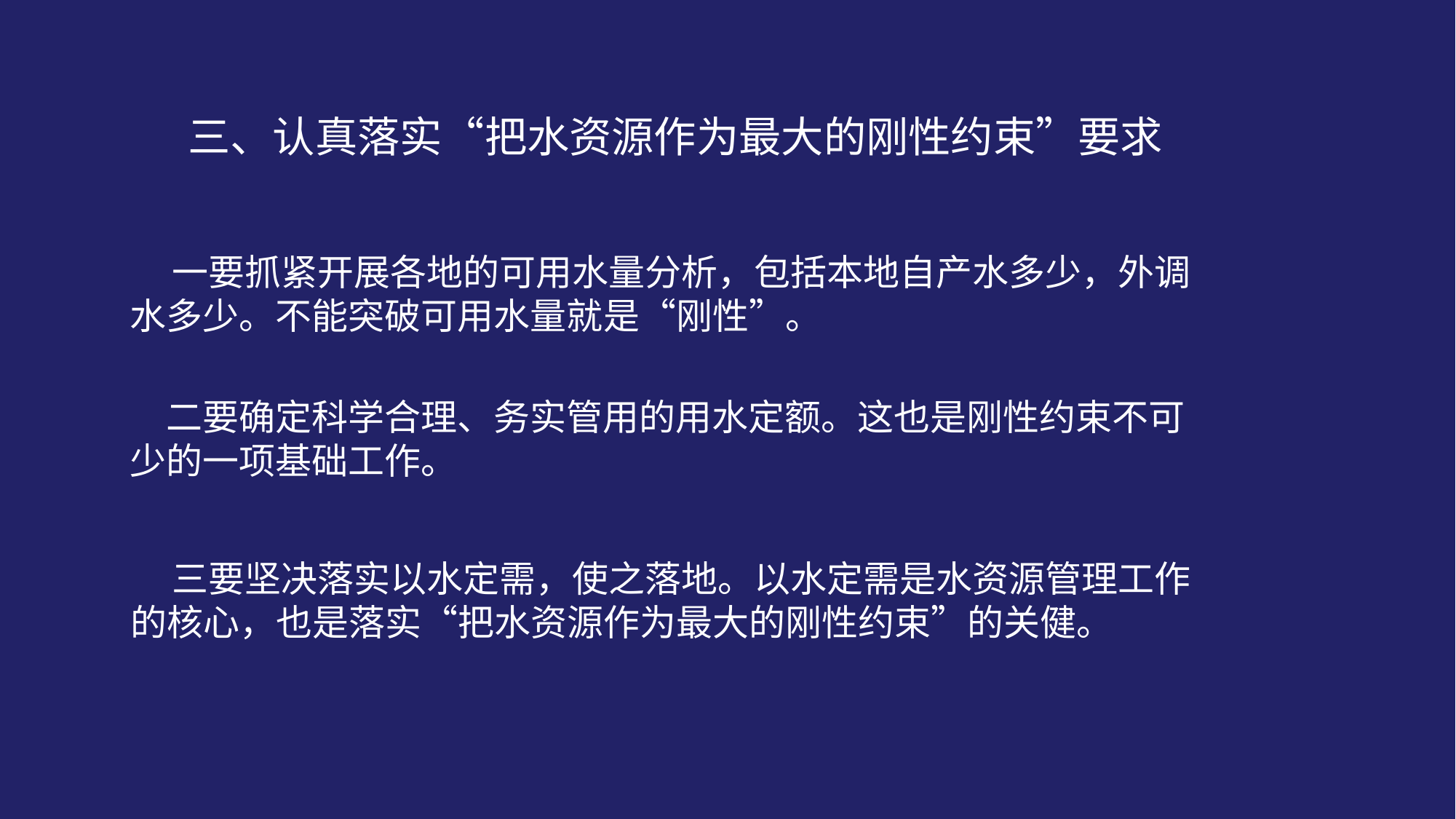

三、认真落实“把水资源作为最大的刚性约束”要求
    一要抓紧开展各地的可用水量分析，包括本地自产水多少，外调水多少。不能突破可用水量就是“刚性”。
      二要确定科学合理、务实管用的用水定额。这也是刚性约束不可少的一项基础工作。
    三要坚决落实以水定需，使之落地。以水定需是水资源管理工作的核心，也是落实“把水资源作为最大的刚性约束”的关健。